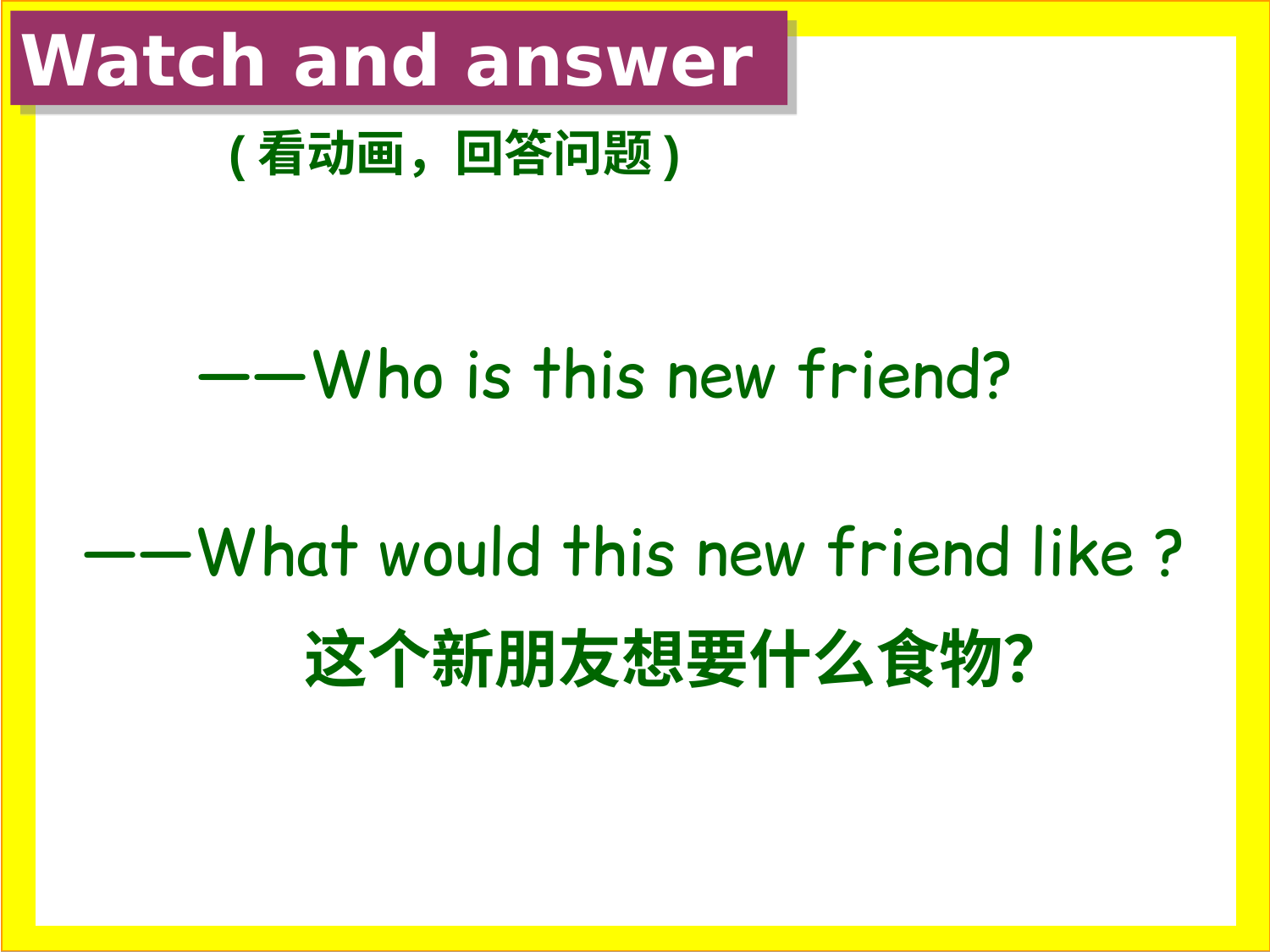

Watch and answer
(看动画，回答问题)
——Who is this new friend?

——What would this new friend like ?
      这个新朋友想要什么食物？